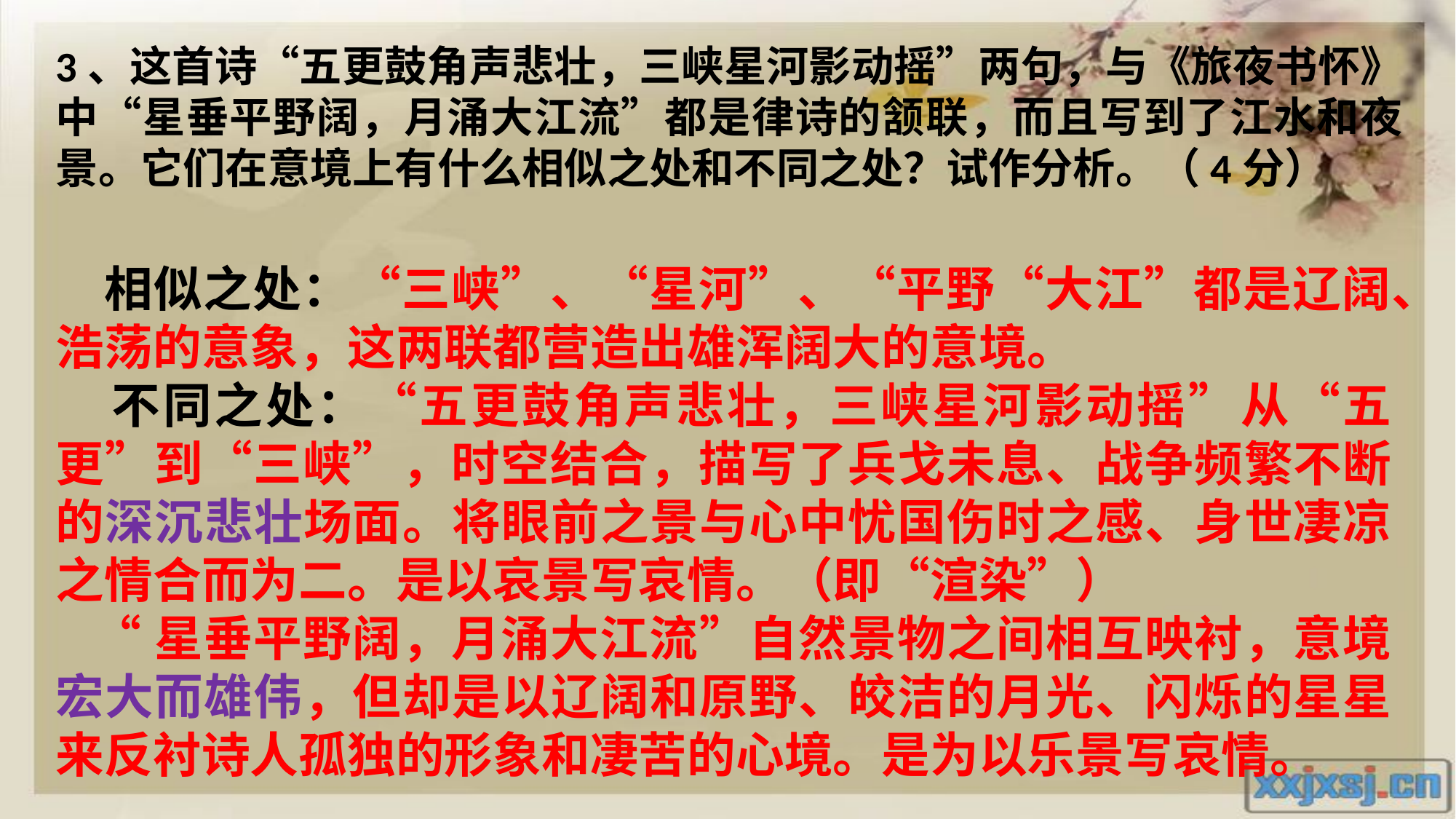

3、这首诗“五更鼓角声悲壮，三峡星河影动摇”两句，与《旅夜书怀》中“星垂平野阔，月涌大江流”都是律诗的颔联，而且写到了江水和夜景。它们在意境上有什么相似之处和不同之处？试作分析。（4分）
   相似之处：“三峡”、“星河”、“平野“大江”都是辽阔、浩荡的意象，这两联都营造出雄浑阔大的意境。
   不同之处：“五更鼓角声悲壮，三峡星河影动摇”从“五更”到“三峡”，时空结合，描写了兵戈未息、战争频繁不断的深沉悲壮场面。将眼前之景与心中忧国伤时之感、身世凄凉之情合而为二。是以哀景写哀情。（即“渲染”）
   “星垂平野阔，月涌大江流”自然景物之间相互映衬，意境宏大而雄伟，但却是以辽阔和原野、皎洁的月光、闪烁的星星来反衬诗人孤独的形象和凄苦的心境。是为以乐景写哀情。